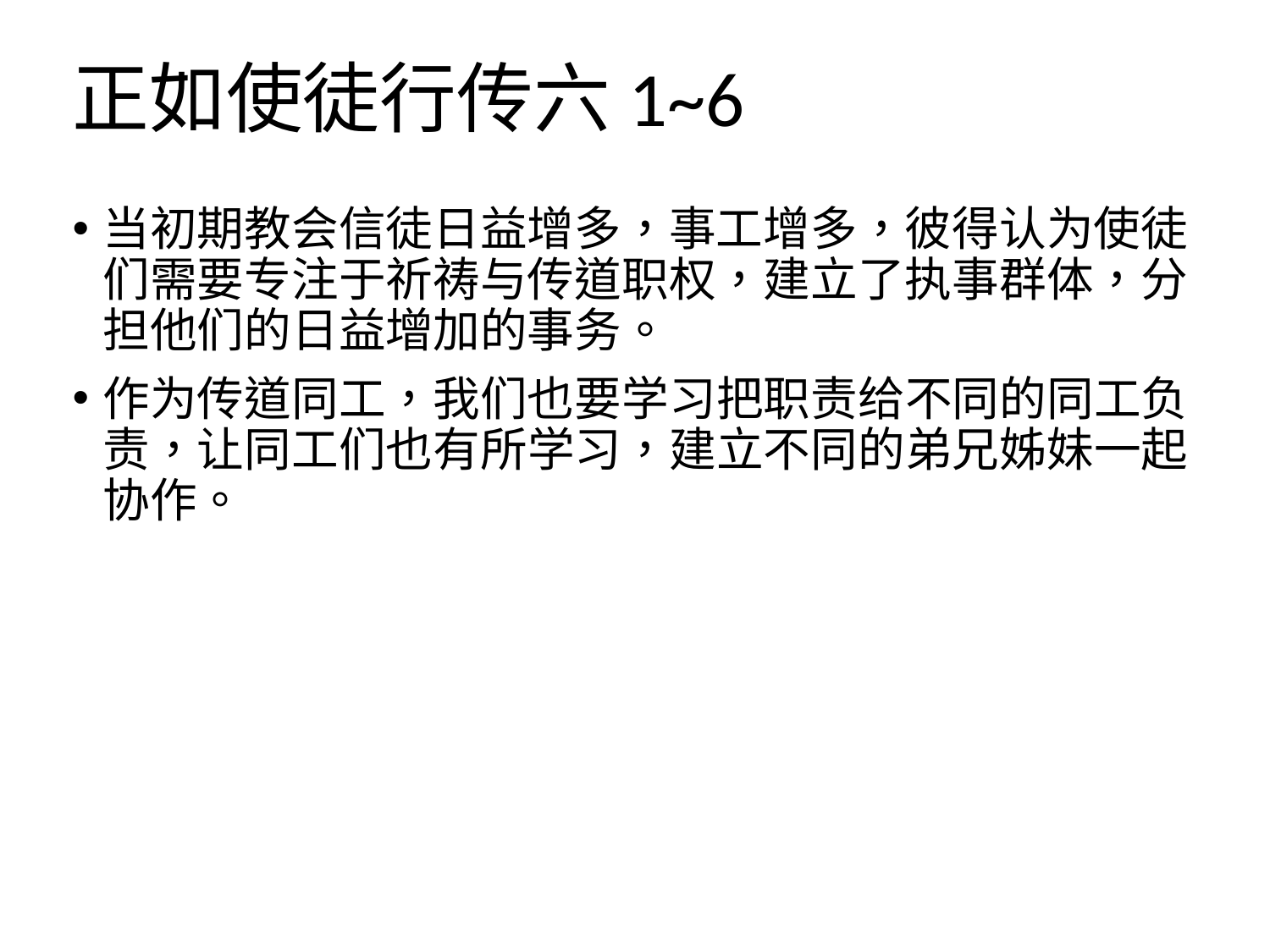

# 正如使徒行传六1~6
当初期教会信徒日益增多，事工增多，彼得认为使徒们需要专注于祈祷与传道职权，建立了执事群体，分担他们的日益增加的事务。
作为传道同工，我们也要学习把职责给不同的同工负责，让同工们也有所学习，建立不同的弟兄姊妹一起协作。